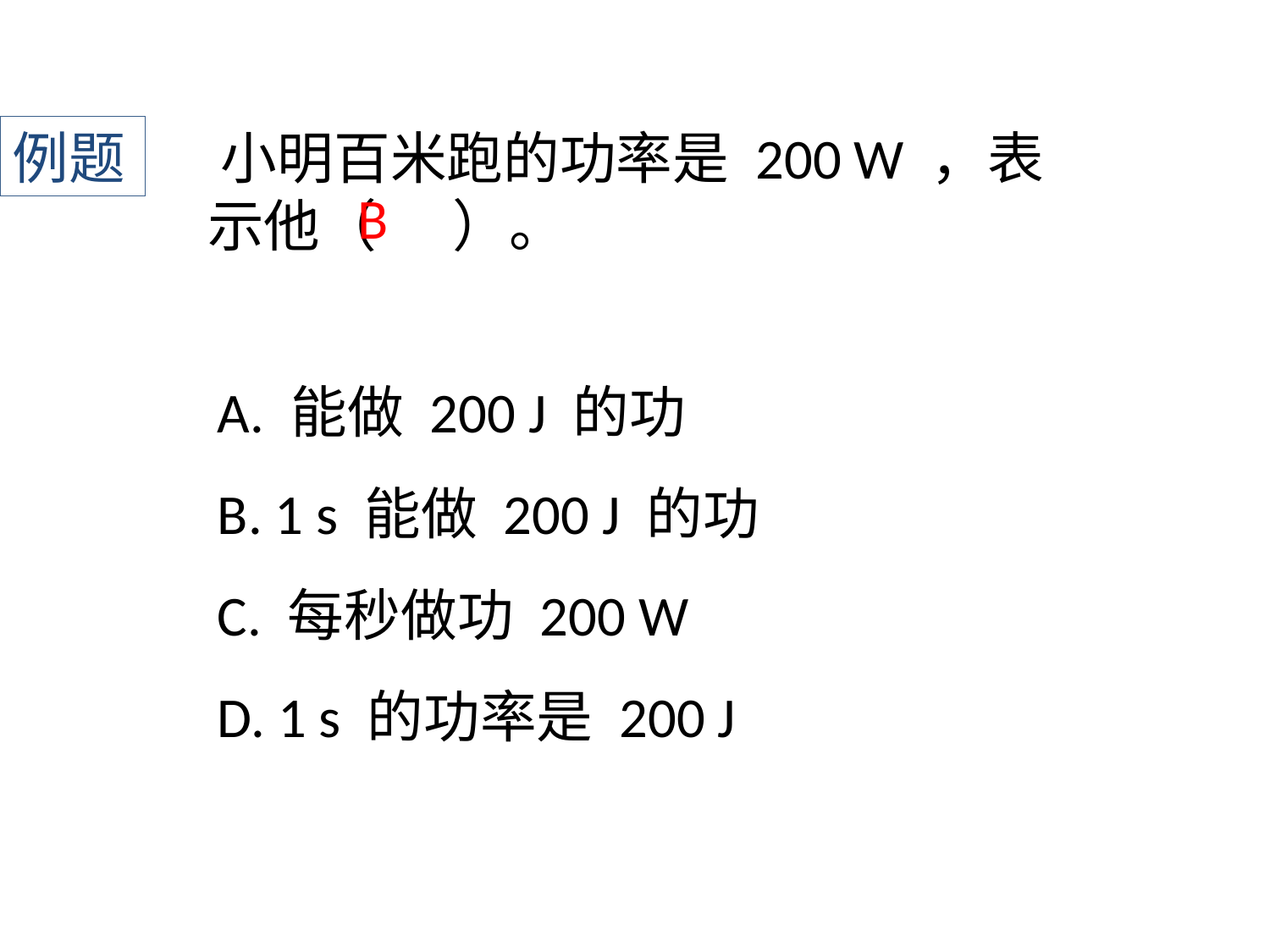

例题
﻿小明百米跑的功率是 200 W ，表示他（      ）。
B
A. 能做 200 J 的功
B. 1 s 能做 200 J 的功
C. 每秒做功 200 W
D. 1 s 的功率是 200 J